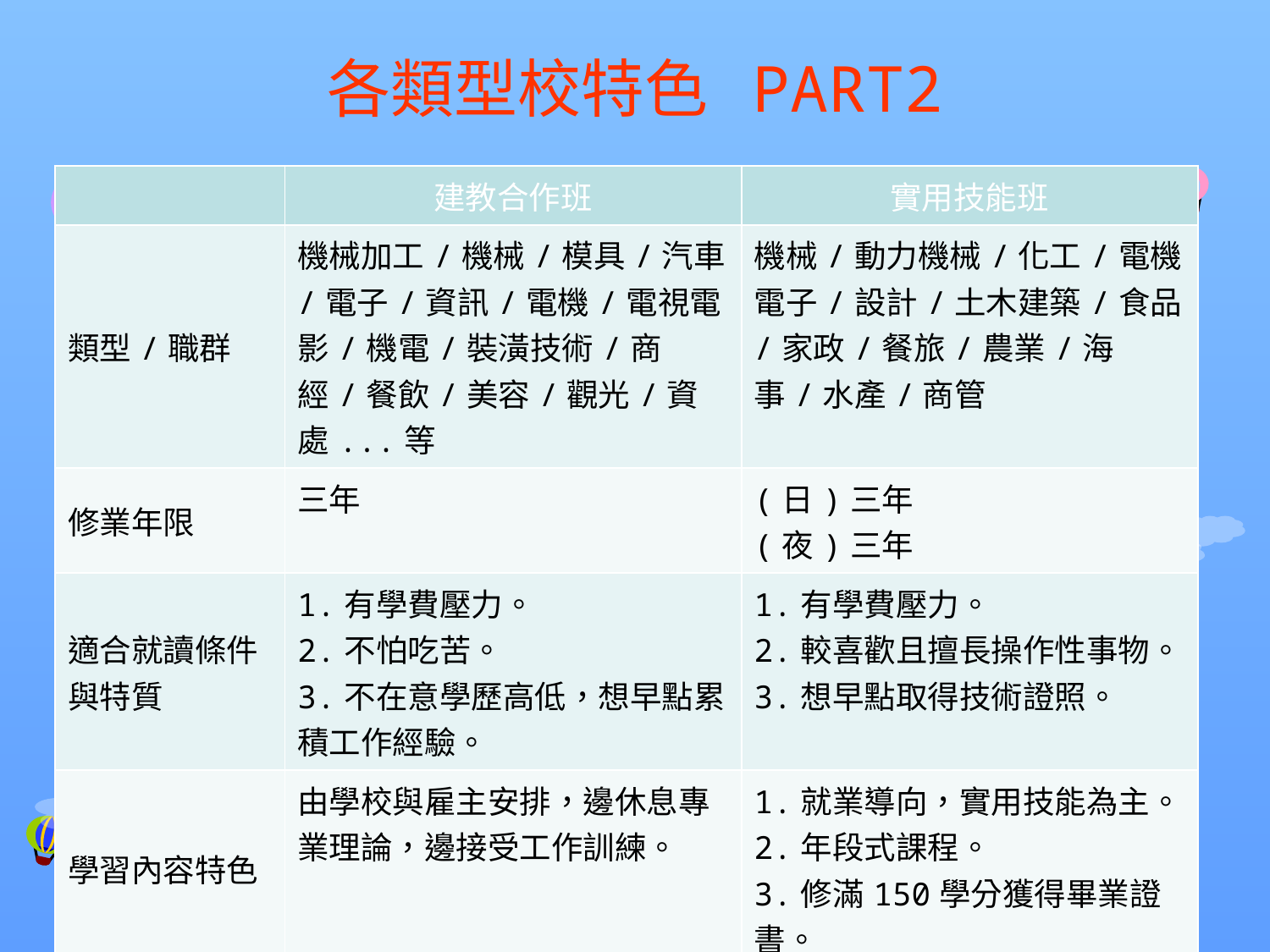

# 各類型校特色  PART2
|  | 建教合作班 | 實用技能班 |
| --- | --- | --- |
| 類型/職群 | 機械加工/機械/模具/汽車/電子/資訊/電機/電視電影/機電/裝潢技術/商經/餐飲/美容/觀光/資處...等 | 機械/動力機械/化工/電機電子/設計/土木建築/食品/家政/餐旅/農業/海事/水產/商管 |
| 修業年限 | 三年 | (日)三年 (夜)三年 |
| 適合就讀條件與特質 | 1.有學費壓力。 2.不怕吃苦。 3.不在意學歷高低，想早點累積工作經驗。 | 1.有學費壓力。 2.較喜歡且擅長操作性事物。 3.想早點取得技術證照。 |
| 學習內容特色 | 由學校與雇主安排，邊休息專業理論，邊接受工作訓練。 | 1.就業導向，實用技能為主。 2.年段式課程。 3.修滿150學分獲得畢業證書。 |
| 基北區相關學校舉例 | 103年為桃園以南之縣市開設 辦理學校名單與簡章約於每年六月公布 | 南港高工、松山家商、稻江、開平、智光、滬江、三重商工、新北高工、瑞芳高工、能仁… |